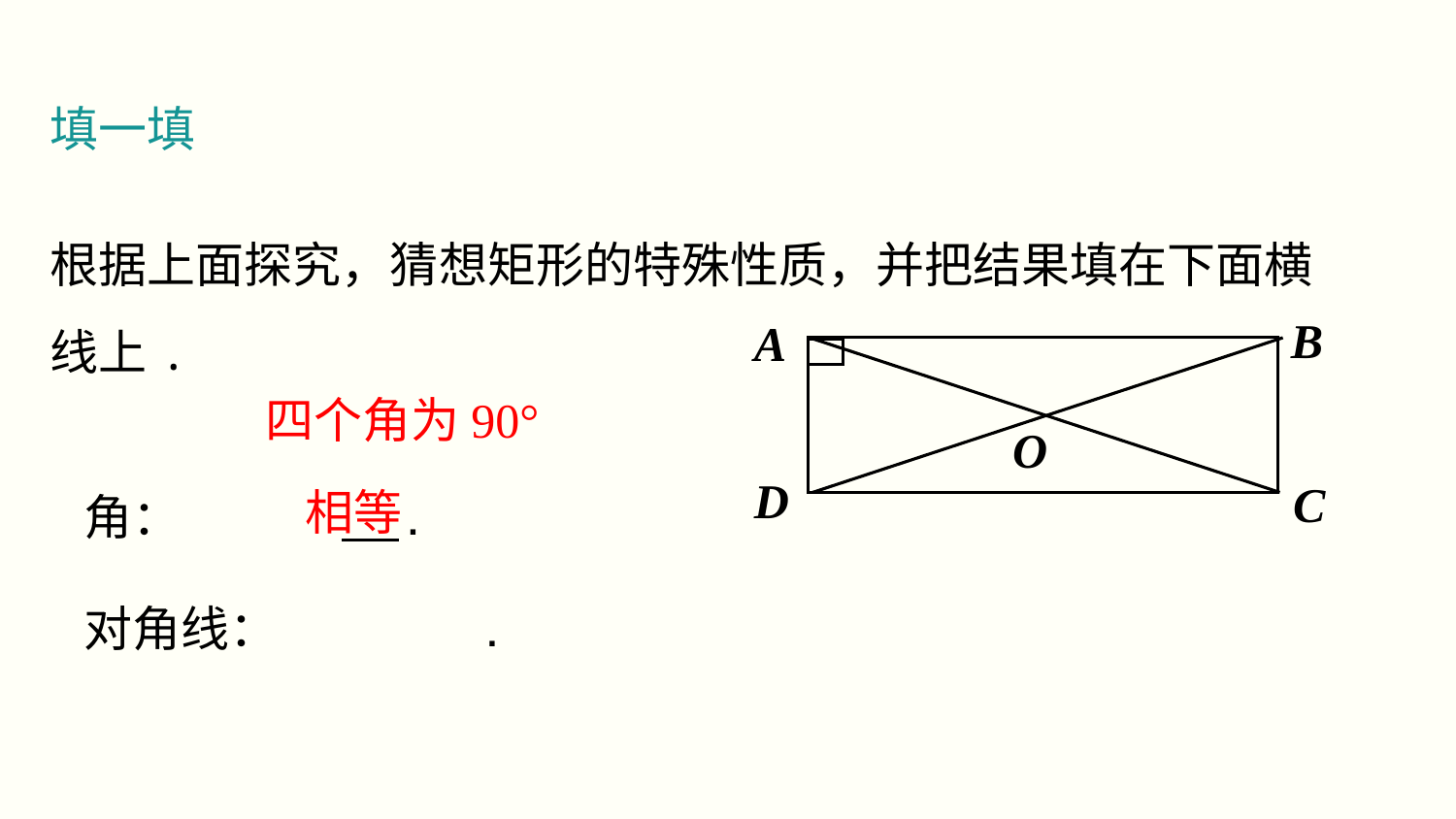

填一填
根据上面探究，猜想矩形的特殊性质，并把结果填在下面横线上.
  角：		       .
  对角线：		.
B
A

四个角为90°
O
D
C
相等